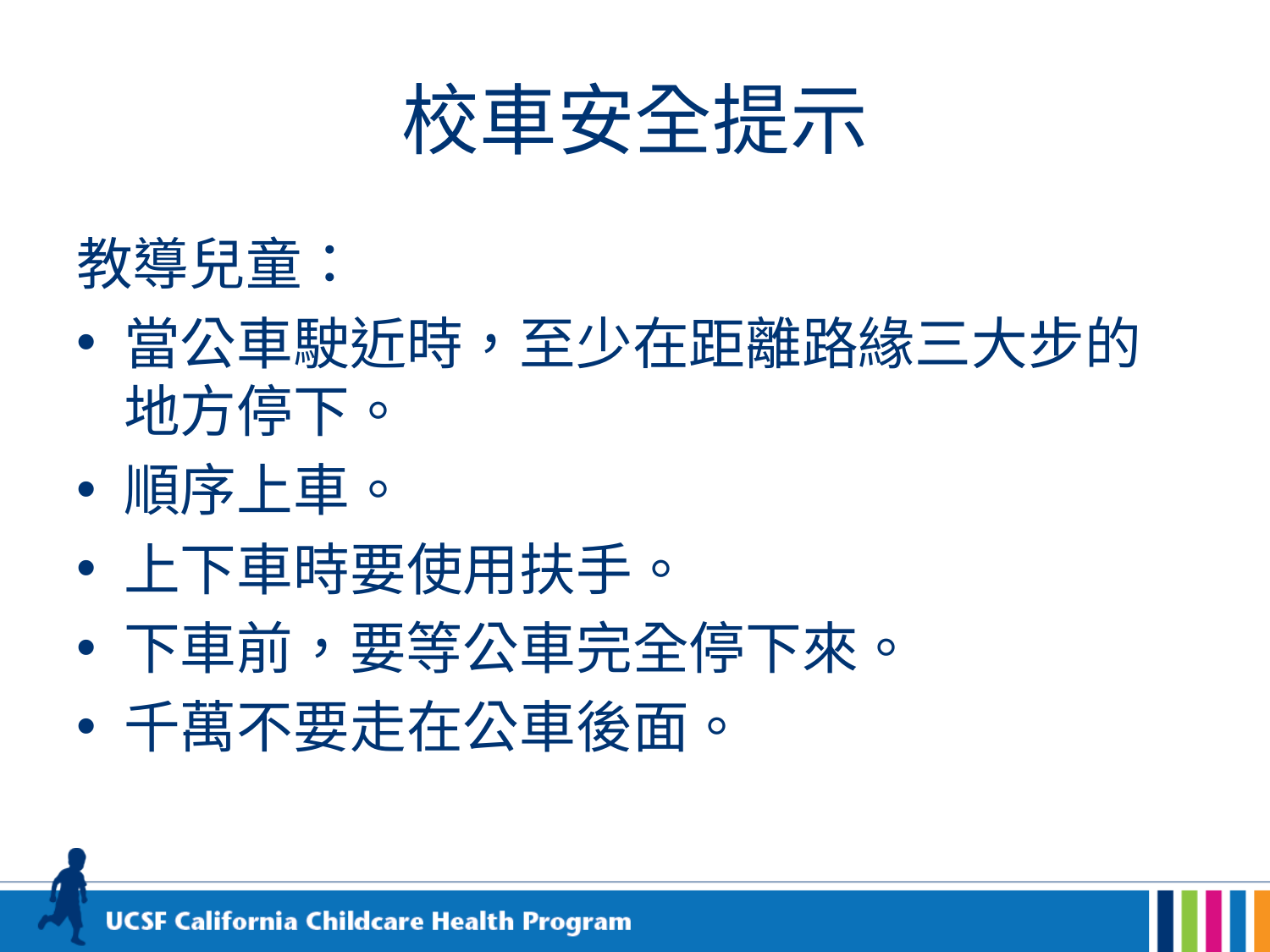

# 校車安全提示
教導兒童：
當公車駛近時，至少在距離路緣三大步的地方停下。
順序上車。
上下車時要使用扶手。
下車前，要等公車完全停下來。
千萬不要走在公車後面。